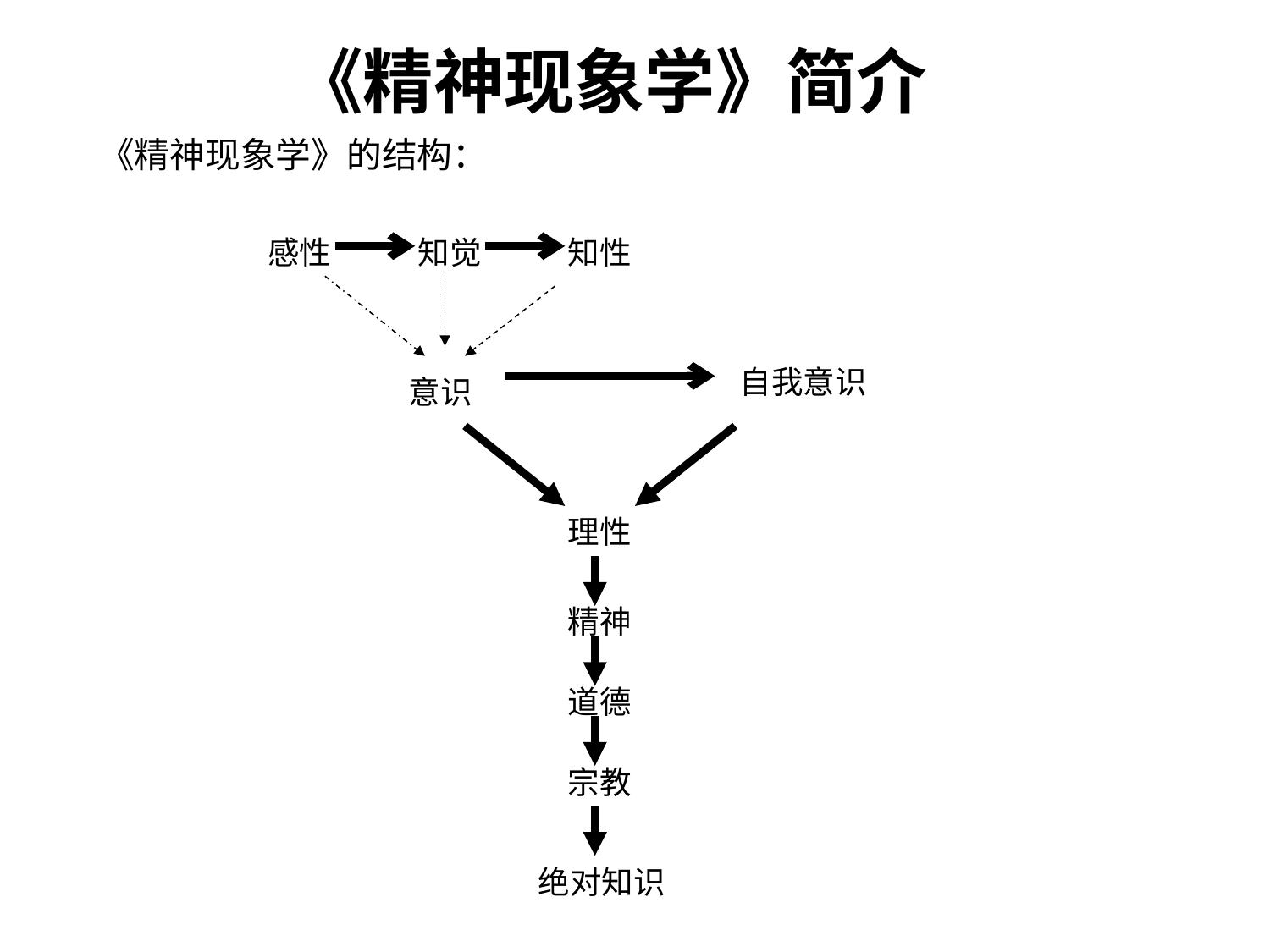

《精神现象学》简介
《精神现象学》的结构：
感性
知觉
知性
自我意识
意识
理性
精神
道德
宗教
绝对知识